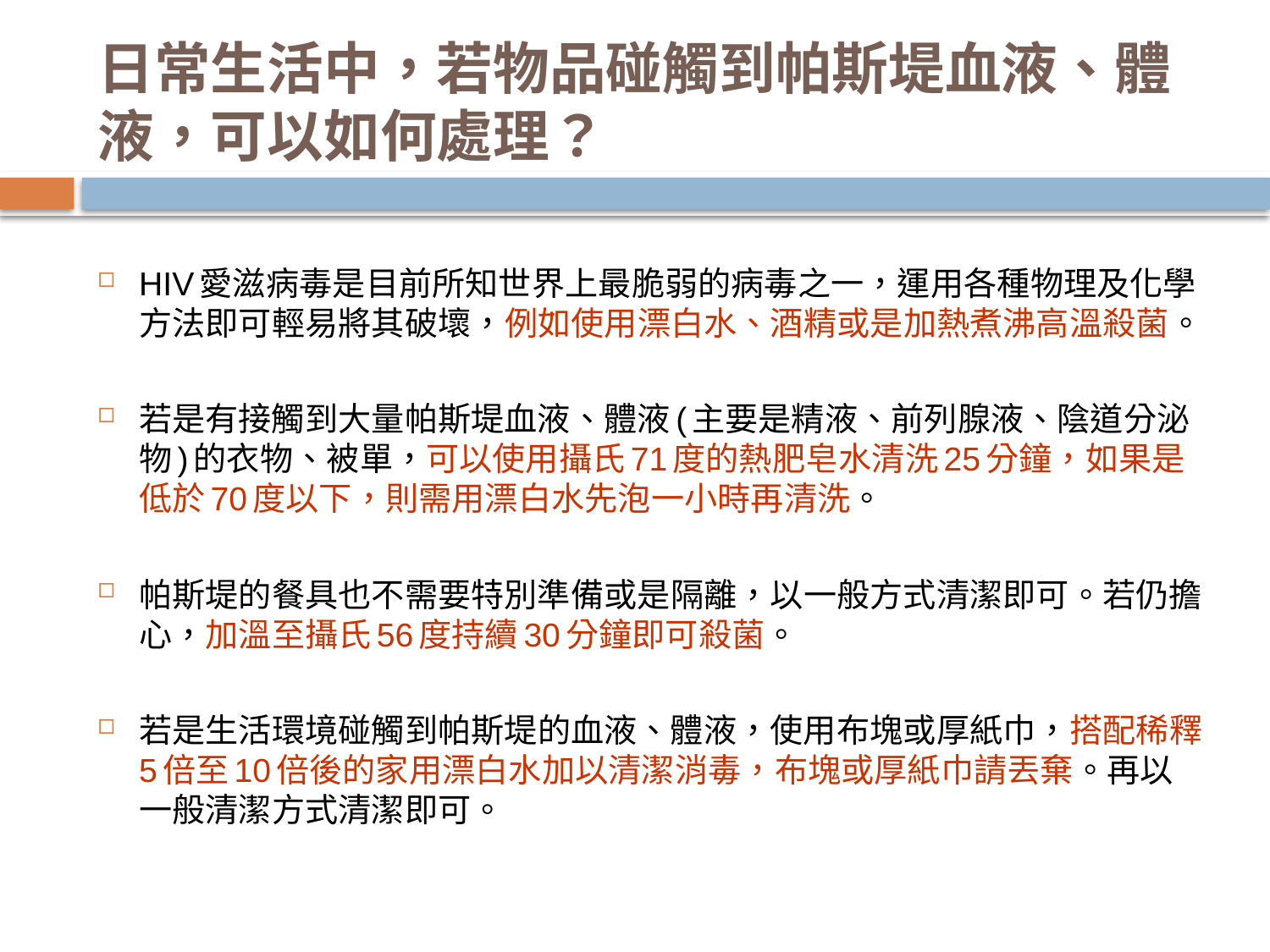

# 日常生活中，若物品碰觸到帕斯堤血液、體液，可以如何處理？
HIV愛滋病毒是目前所知世界上最脆弱的病毒之一，運用各種物理及化學方法即可輕易將其破壞，例如使用漂白水、酒精或是加熱煮沸高溫殺菌。

若是有接觸到大量帕斯堤血液、體液(主要是精液、前列腺液、陰道分泌物)的衣物、被單，可以使用攝氏71度的熱肥皂水清洗25分鐘，如果是低於70度以下，則需用漂白水先泡一小時再清洗。

帕斯堤的餐具也不需要特別準備或是隔離，以一般方式清潔即可。若仍擔心，加溫至攝氏56度持續30分鐘即可殺菌。

若是生活環境碰觸到帕斯堤的血液、體液，使用布塊或厚紙巾，搭配稀釋5倍至10倍後的家用漂白水加以清潔消毒，布塊或厚紙巾請丟棄。再以一般清潔方式清潔即可。